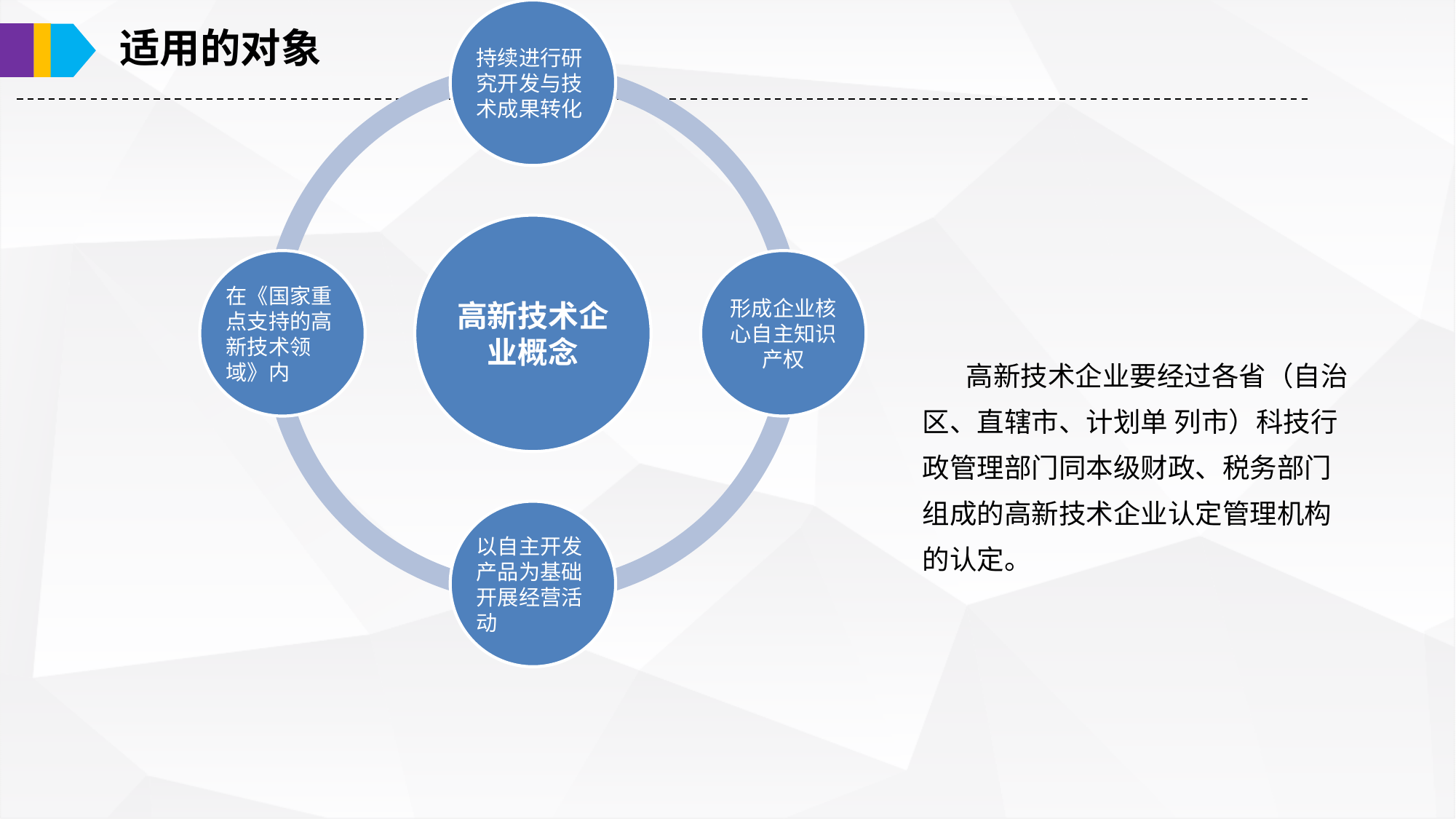

适用的对象

高新技术企业概念
持续进行研究开发与技术成果转化
形成企业核心自主知识产权
以自主开发产品为基础开展经营活动
在《国家重点支持的高新技术领域》内

      高新技术企业要经过各省（自治区、直辖市、计划单 列市）科技行政管理部门同本级财政、税务部门组成的高新技术企业认定管理机构的认定。